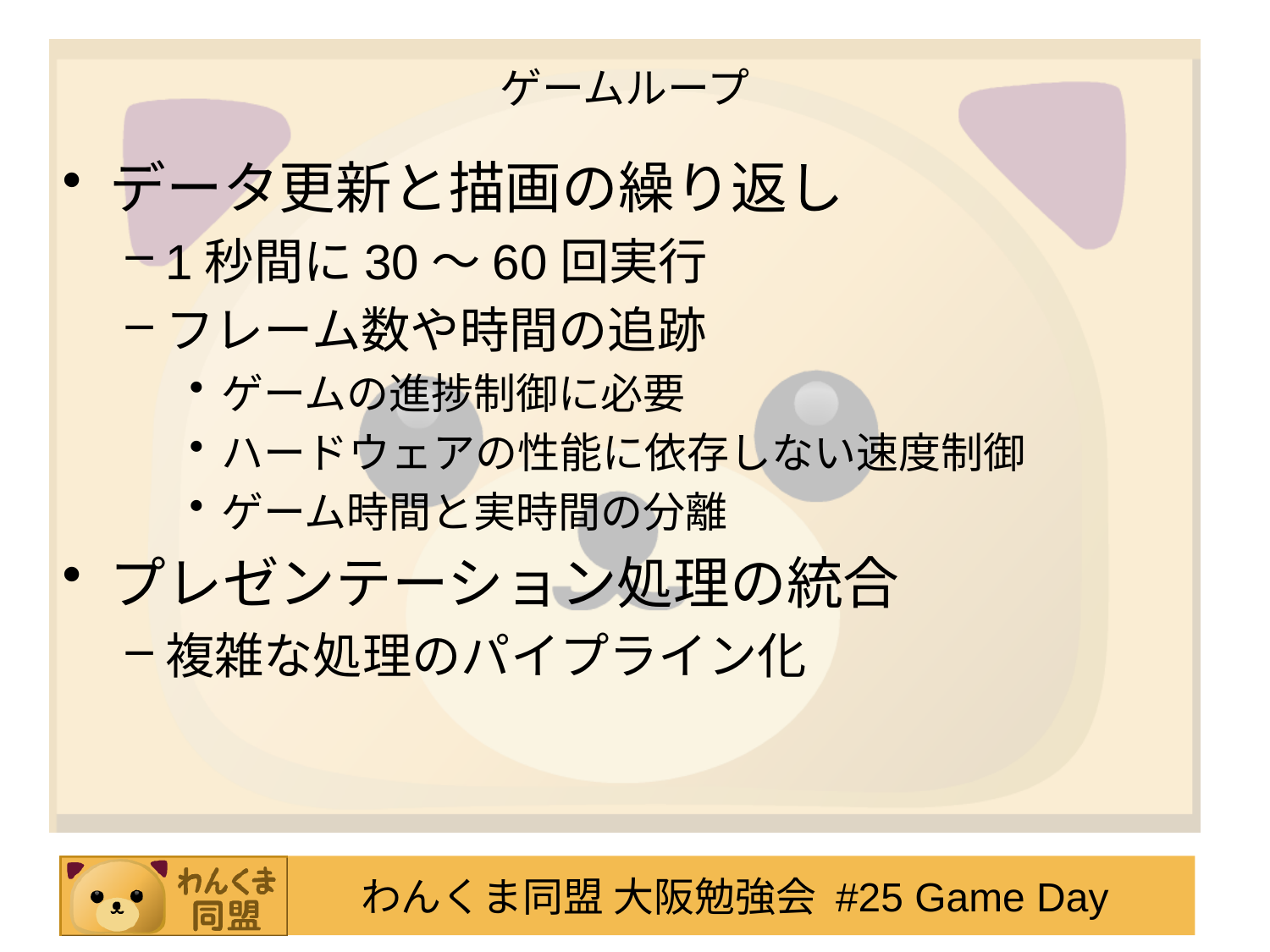

# ゲームループ
データ更新と描画の繰り返し
1秒間に30～60回実行
フレーム数や時間の追跡
ゲームの進捗制御に必要
ハードウェアの性能に依存しない速度制御
ゲーム時間と実時間の分離
プレゼンテーション処理の統合
複雑な処理のパイプライン化